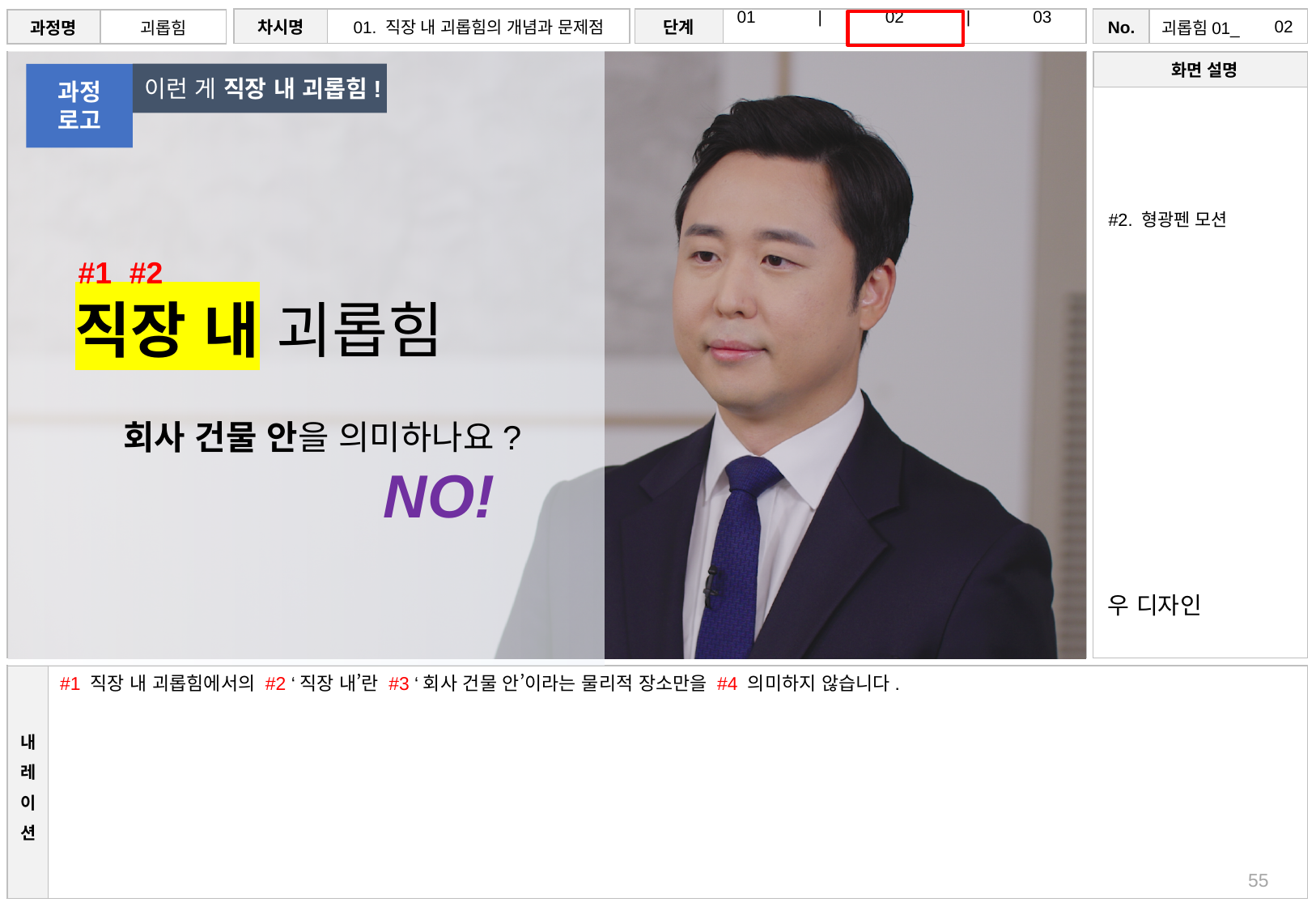

# 02
이런 게 직장 내 괴롭힘!
과정
로고
#2. 형광펜 모션
#1
#2
직장 내 괴롭힘
회사 건물 안을 의미하나요?
NO!
우 디자인
#1 직장 내 괴롭힘에서의 #2 ‘직장 내’란 #3 ‘회사 건물 안’이라는 물리적 장소만을 #4 의미하지 않습니다.
55